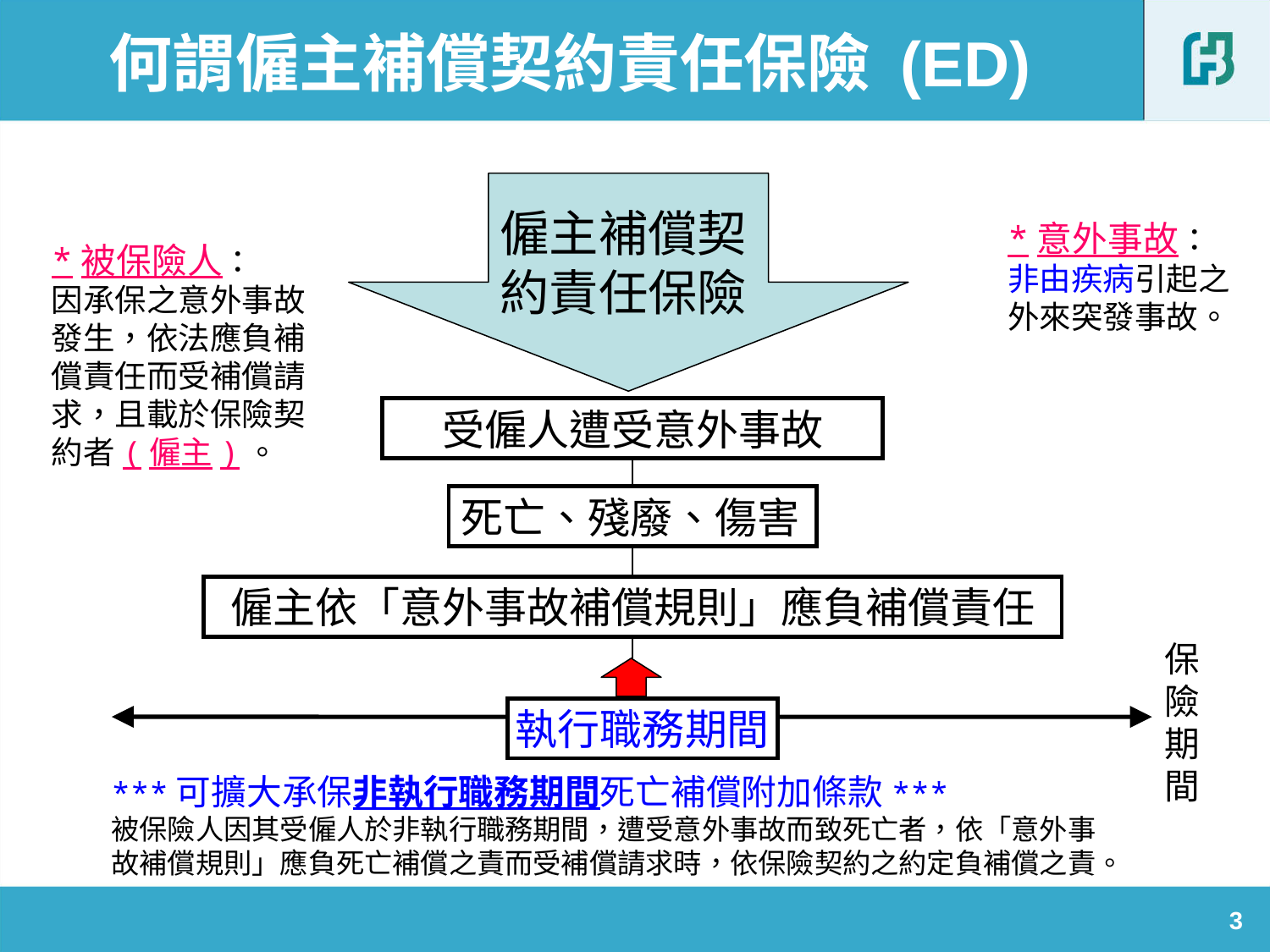

何謂僱主補償契約責任保險 (ED)

*被保險人：
因承保之意外事故發生，依法應負補償責任而受補償請求，且載於保險契約者(僱主)。
僱主補償契約責任保險

*意外事故：
非由疾病引起之外來突發事故。
受僱人遭受意外事故
死亡、殘廢、傷害
僱主依「意外事故補償規則」應負補償責任
保險期間

執行職務期間

***可擴大承保非執行職務期間死亡補償附加條款***
被保險人因其受僱人於非執行職務期間，遭受意外事故而致死亡者，依「意外事故補償規則」應負死亡補償之責而受補償請求時，依保險契約之約定負補償之責。
3